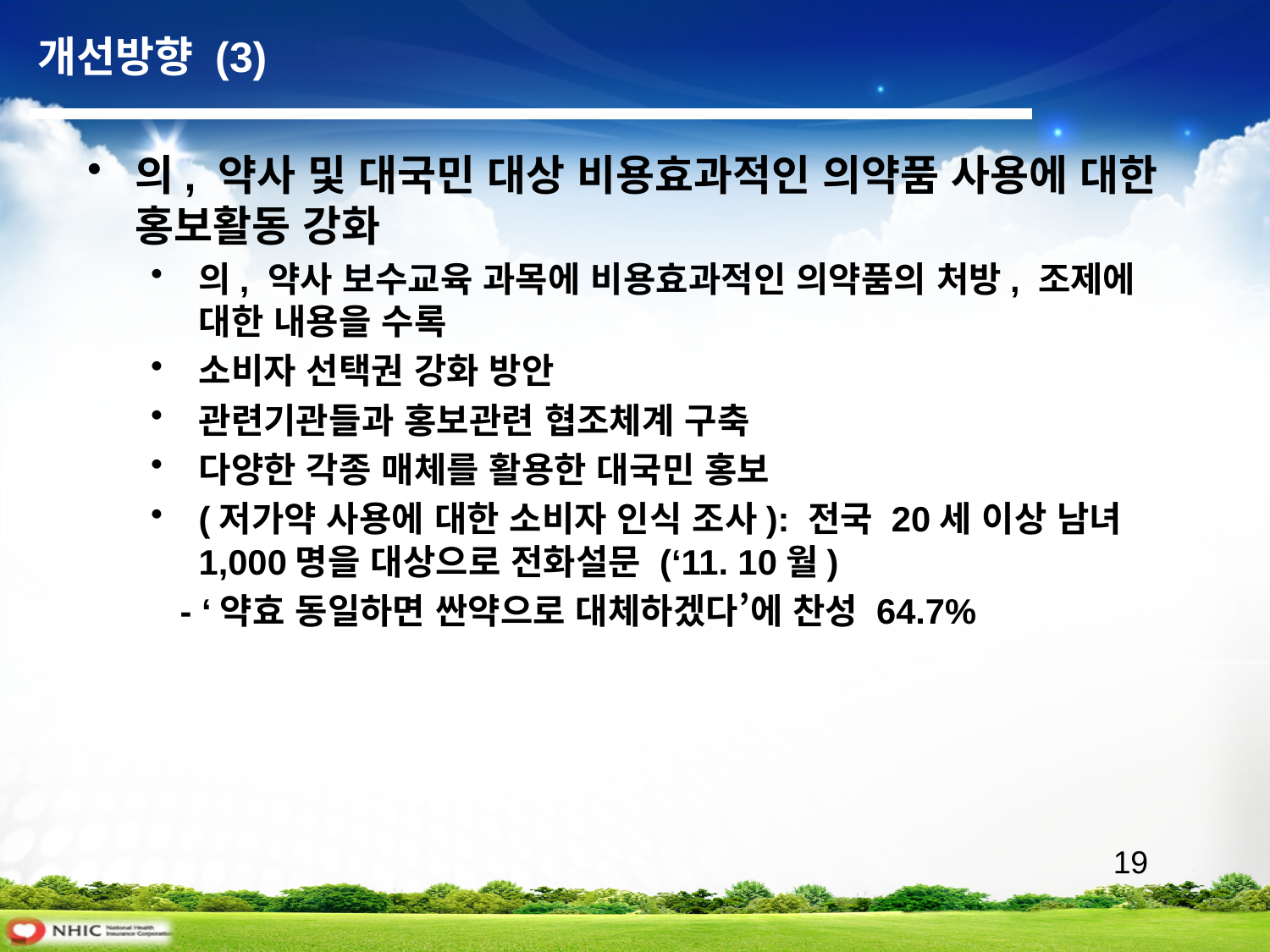

개선방향 (3)
의, 약사 및 대국민 대상 비용효과적인 의약품 사용에 대한 홍보활동 강화
의, 약사 보수교육 과목에 비용효과적인 의약품의 처방, 조제에 대한 내용을 수록
소비자 선택권 강화 방안
관련기관들과 홍보관련 협조체계 구축
다양한 각종 매체를 활용한 대국민 홍보
(저가약 사용에 대한 소비자 인식 조사): 전국 20세 이상 남녀 1,000명을 대상으로 전화설문 (‘11. 10월)
   - ‘약효 동일하면 싼약으로 대체하겠다’에 찬성 64.7%
                      19